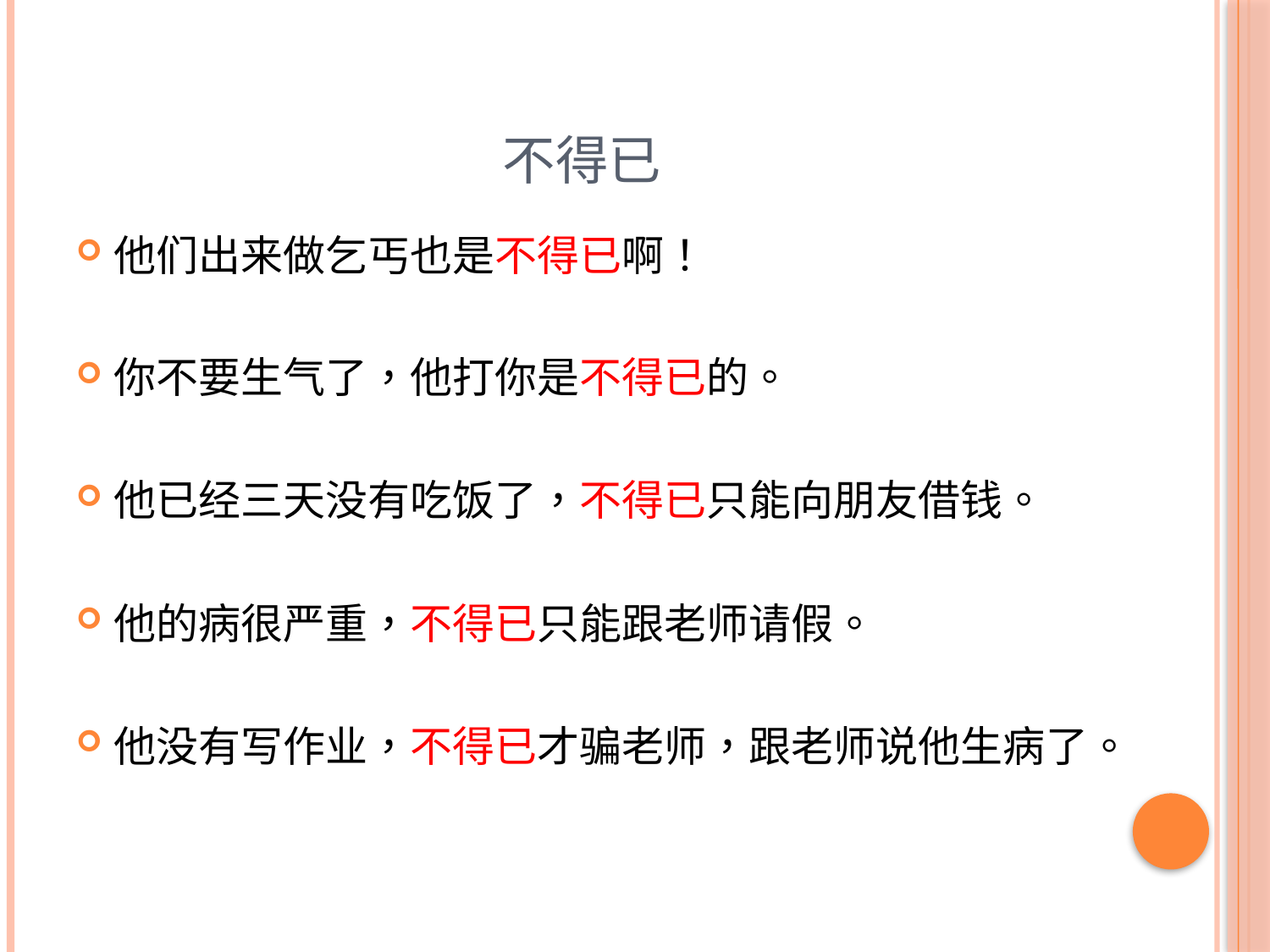

# 不得已
他们出来做乞丐也是不得已啊！

你不要生气了，他打你是不得已的。

他已经三天没有吃饭了，不得已只能向朋友借钱。

他的病很严重，不得已只能跟老师请假。

他没有写作业，不得已才骗老师，跟老师说他生病了。